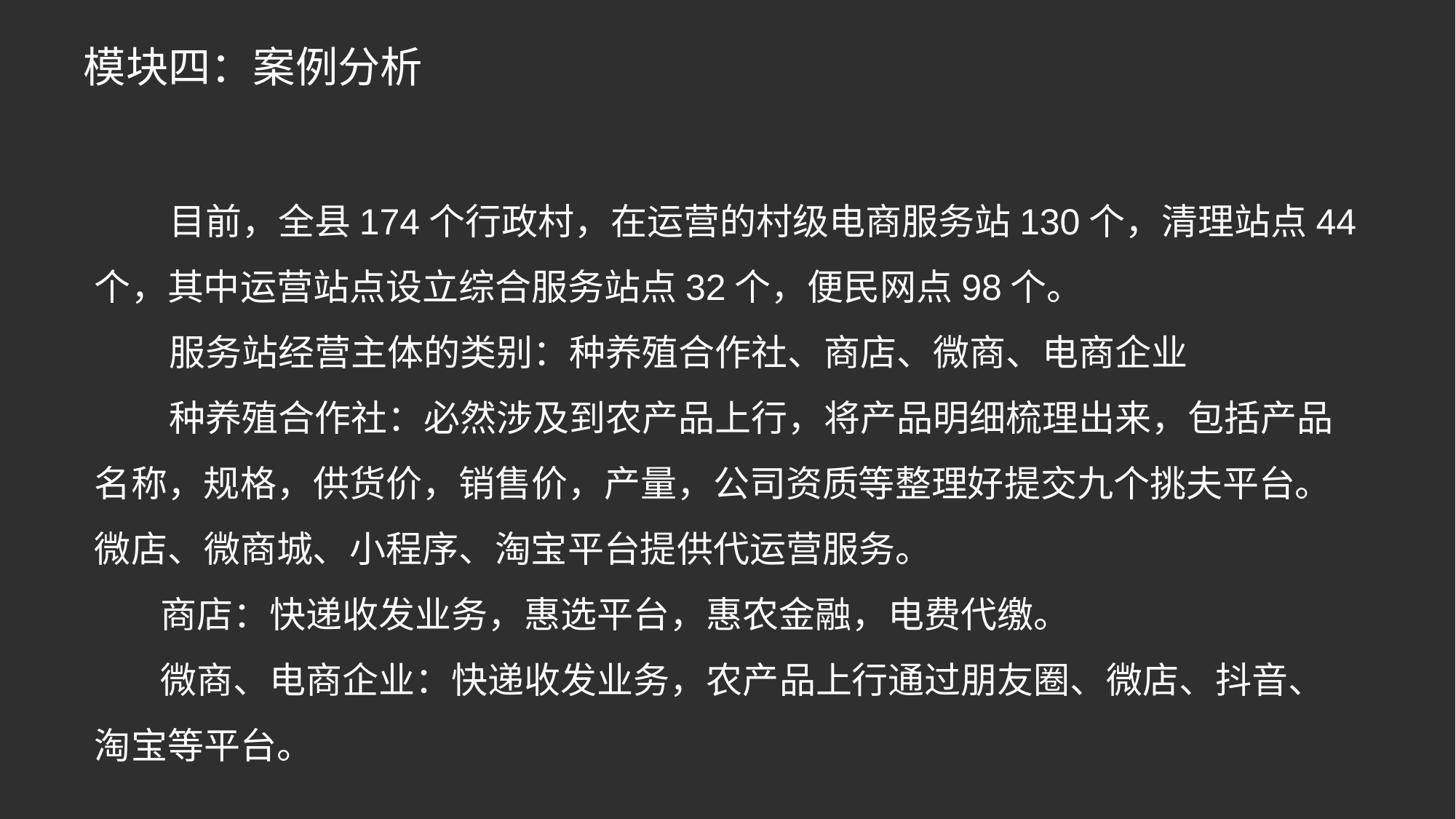

# 模块四：案例分析
        目前，全县174个行政村，在运营的村级电商服务站130个，清理站点44个，其中运营站点设立综合服务站点32个，便民网点98个。
        服务站经营主体的类别：种养殖合作社、商店、微商、电商企业
        种养殖合作社：必然涉及到农产品上行，将产品明细梳理出来，包括产品名称，规格，供货价，销售价，产量，公司资质等整理好提交九个挑夫平台。微店、微商城、小程序、淘宝平台提供代运营服务。
       商店：快递收发业务，惠选平台，惠农金融，电费代缴。
       微商、电商企业：快递收发业务，农产品上行通过朋友圈、微店、抖音、淘宝等平台。